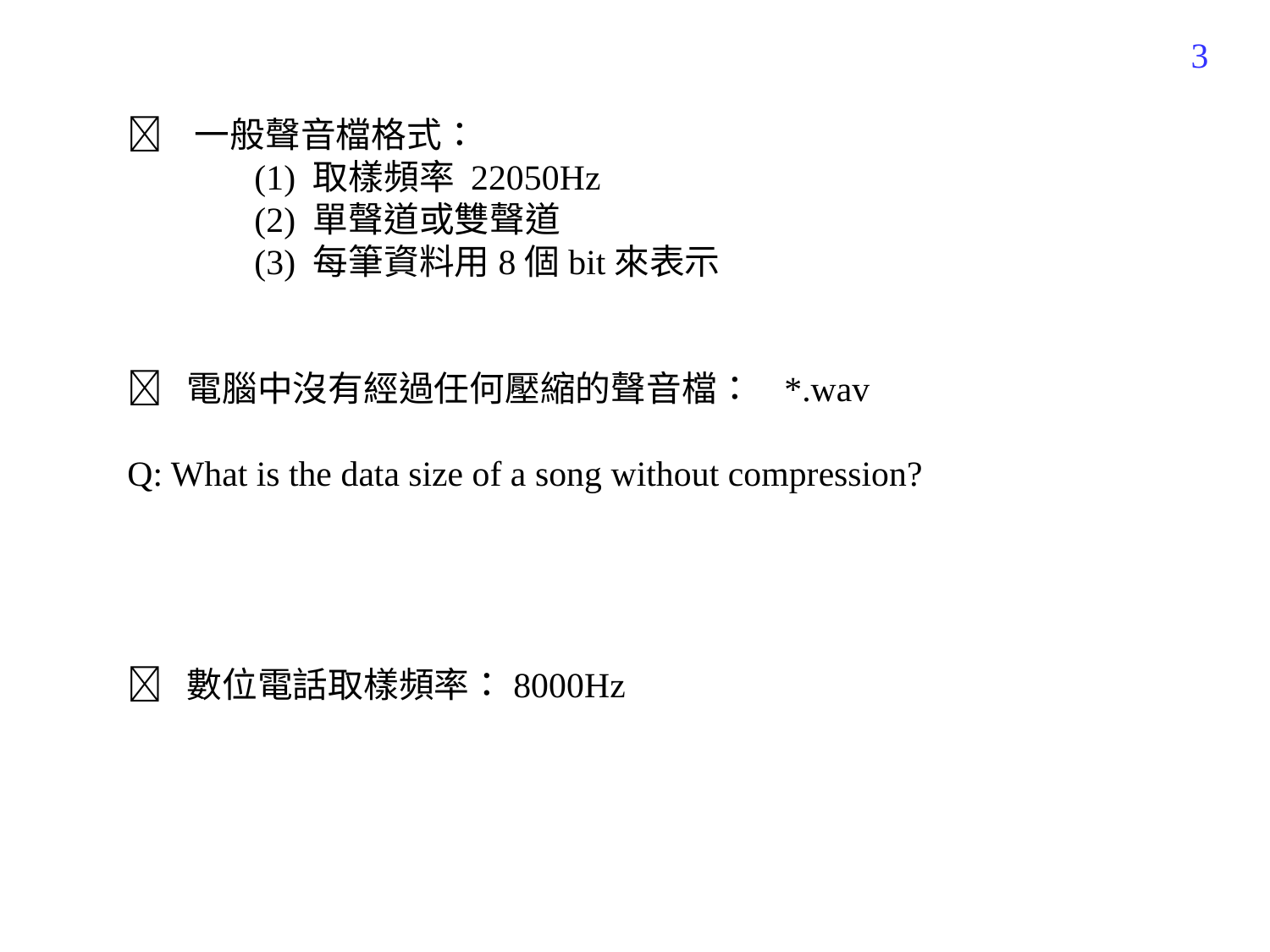

3
•   一般聲音檔格式：
	(1) 取樣頻率 22050Hz
	(2) 單聲道或雙聲道
	(3) 每筆資料用8個bit來表示

•  電腦中沒有經過任何壓縮的聲音檔：   *.wav

Q: What is the data size of a song without compression?

•  數位電話取樣頻率：8000Hz